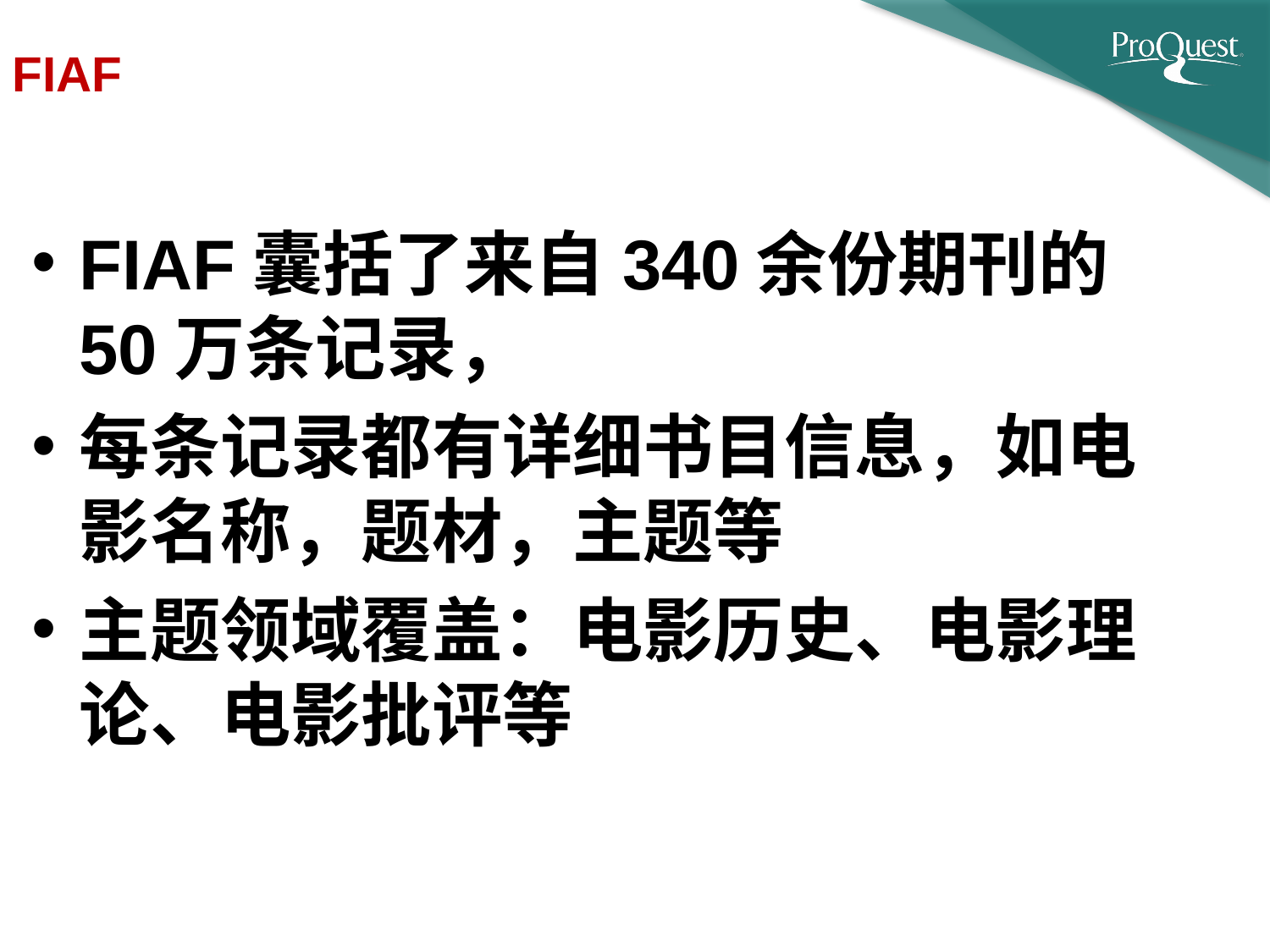

FIAF
FIAF囊括了来自340余份期刊的50万条记录，
每条记录都有详细书目信息，如电影名称，题材，主题等
主题领域覆盖：电影历史、电影理论、电影批评等